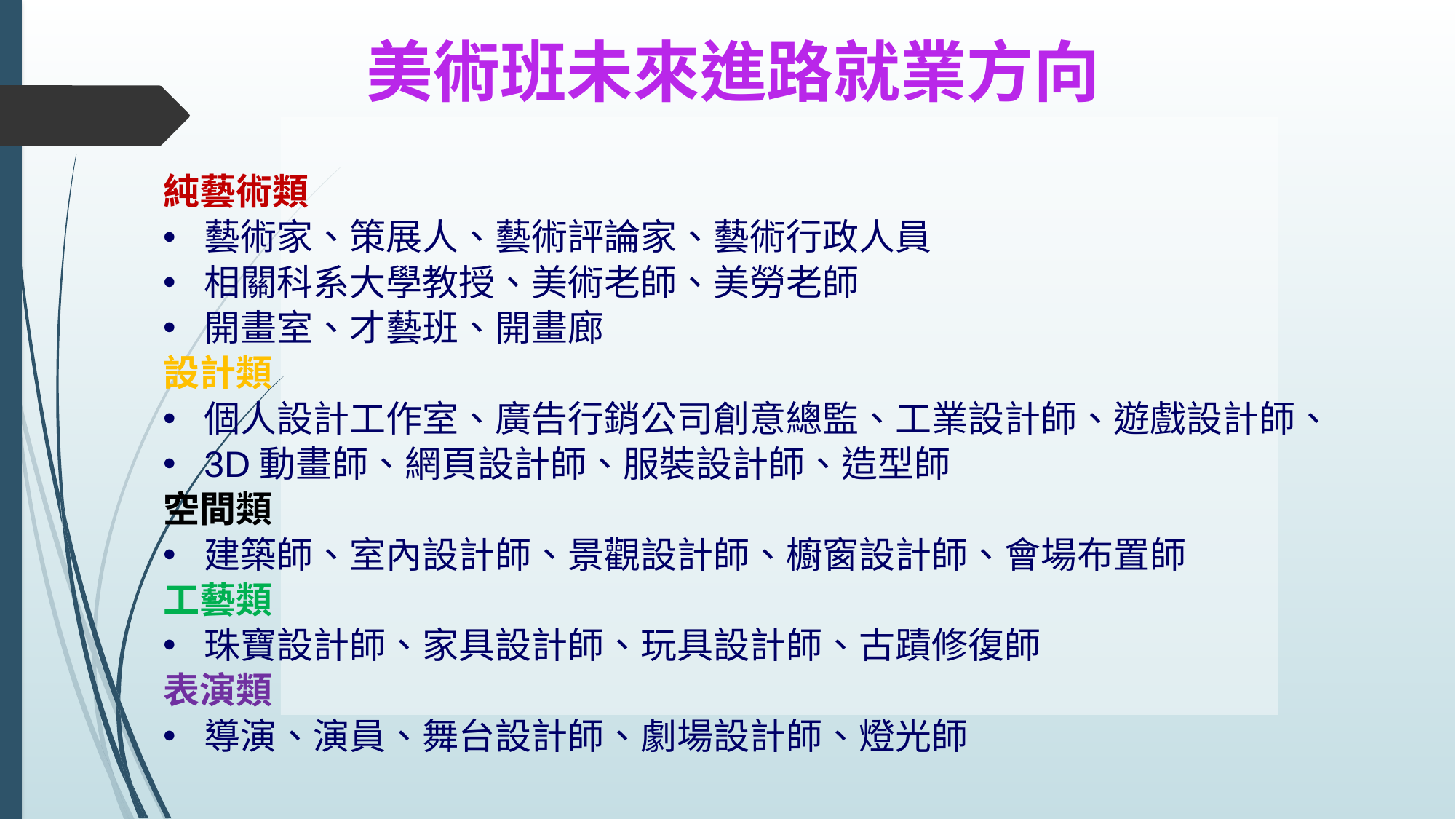

美術班未來進路就業方向

純藝術類
藝術家、策展人、藝術評論家、藝術行政人員
相關科系大學教授、美術老師、美勞老師
開畫室、才藝班、開畫廊
設計類
個人設計工作室、廣告行銷公司創意總監、工業設計師、遊戲設計師、
3D動畫師、網頁設計師、服裝設計師、造型師
空間類
建築師、室內設計師、景觀設計師、櫥窗設計師、會場布置師
工藝類
珠寶設計師、家具設計師、玩具設計師、古蹟修復師
表演類
導演、演員、舞台設計師、劇場設計師、燈光師